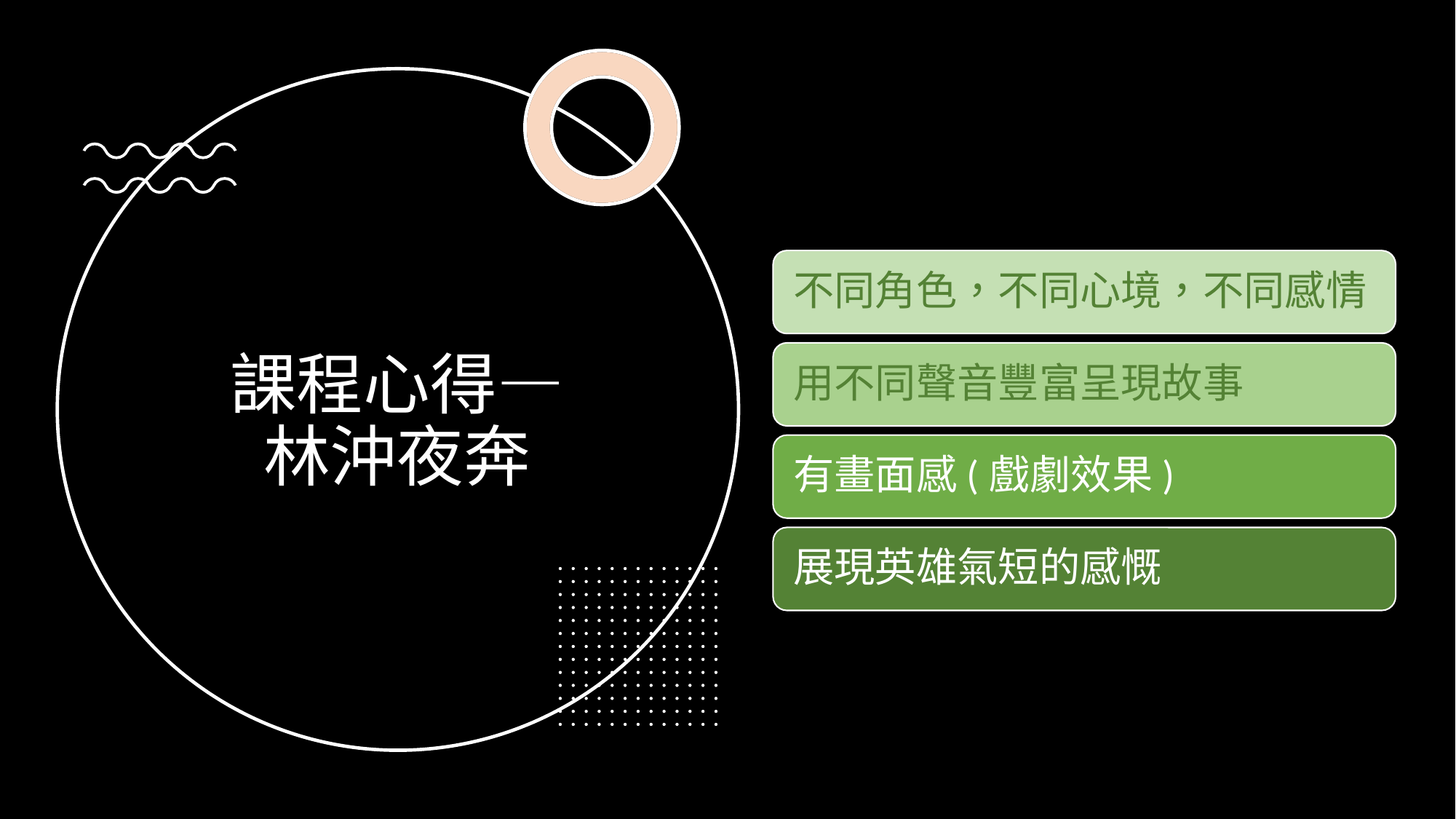

不同角色，不同心境，不同感情
用不同聲音豐富呈現故事
有畫面感(戲劇效果)
展現英雄氣短的感慨

# 課程心得— 林沖夜奔